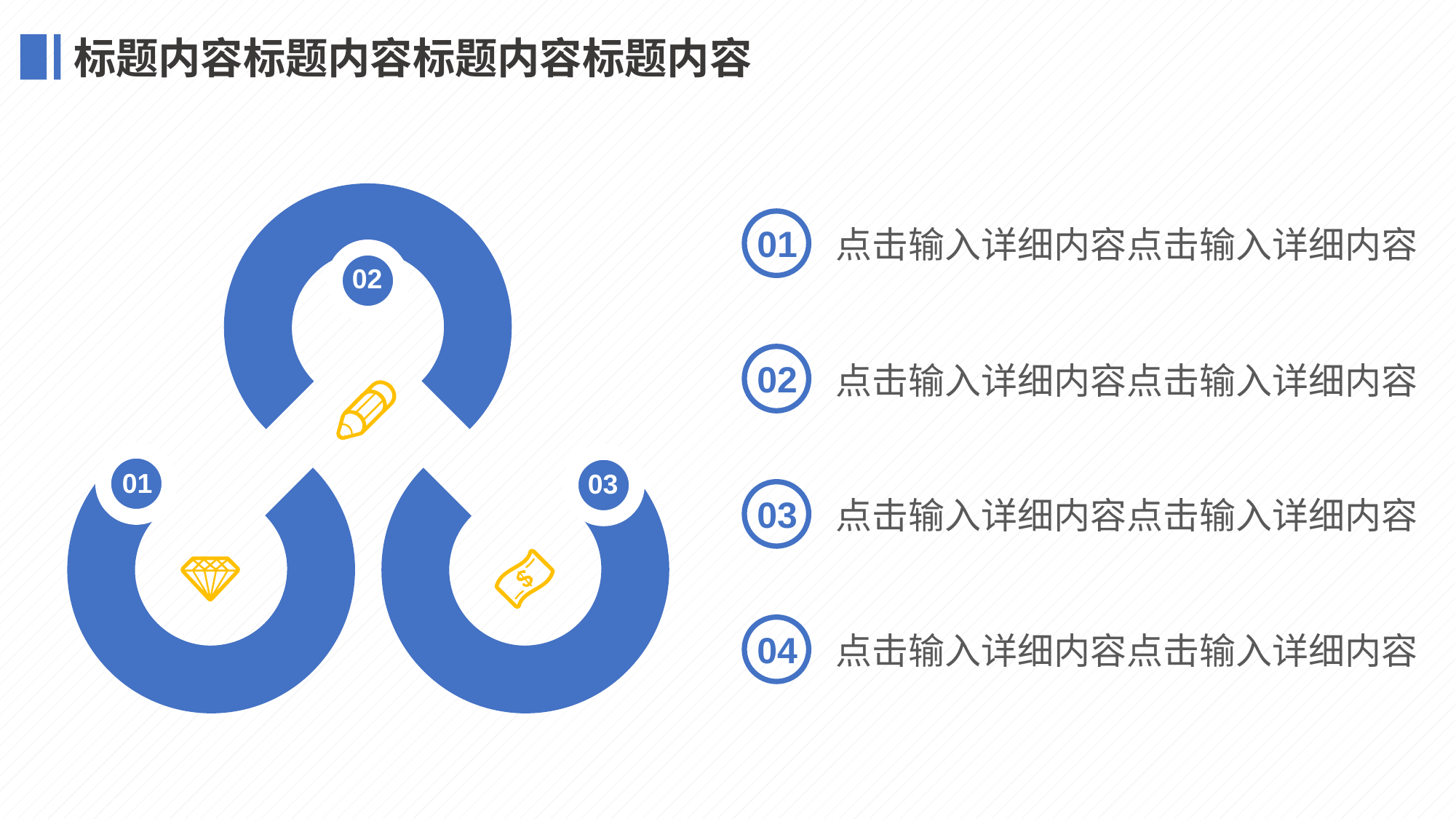

标题内容标题内容标题内容标题内容

02

01
03

01
点击输入详细内容点击输入详细内容

02
点击输入详细内容点击输入详细内容

03
点击输入详细内容点击输入详细内容

04
点击输入详细内容点击输入详细内容